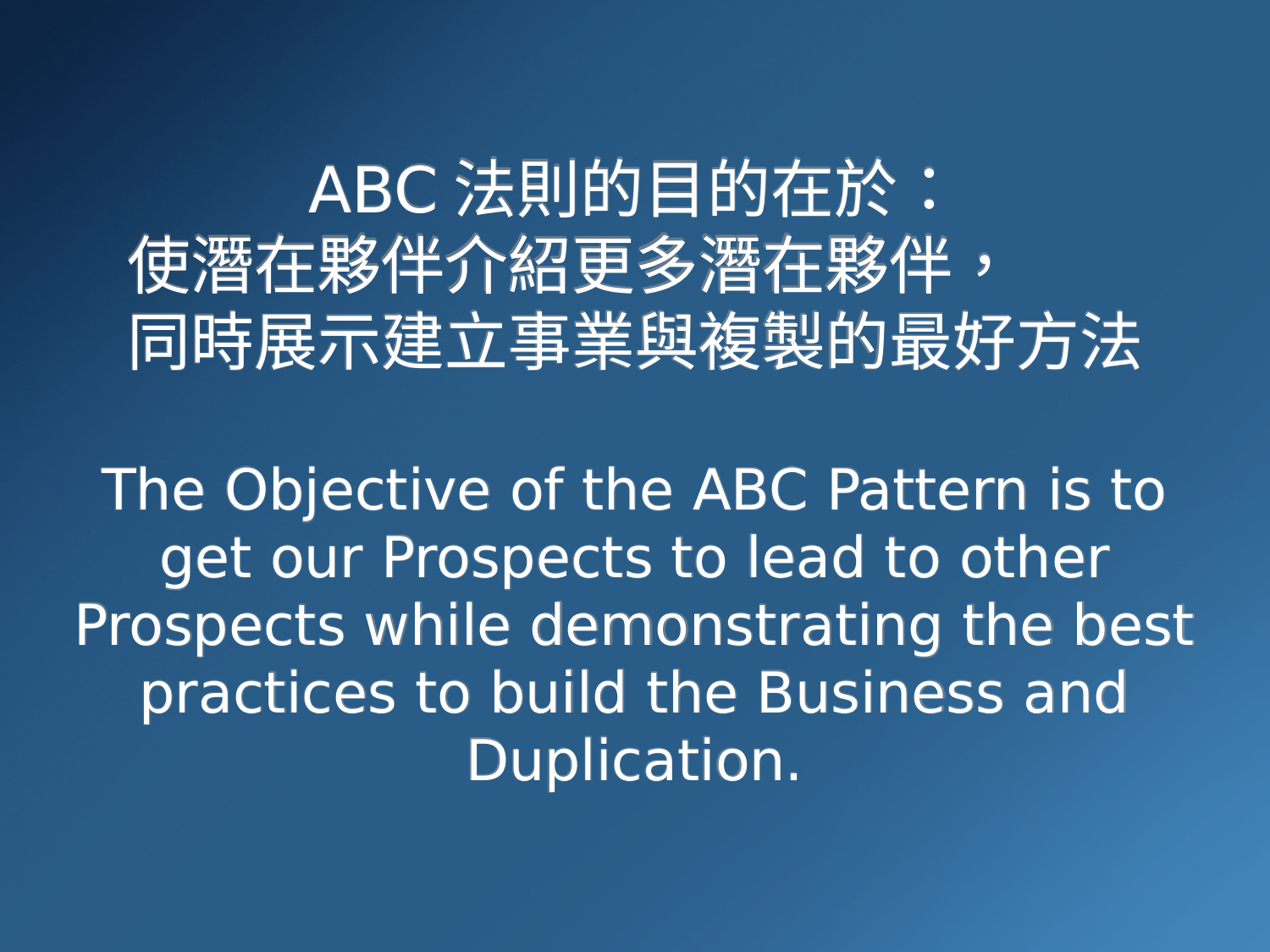

# ABC法則的目的在於： 使潛在夥伴介紹更多潛在夥伴，　　 同時展示建立事業與複製的最好方法 The Objective of the ABC Pattern is to get our Prospects to lead to other Prospects while demonstrating the best practices to build the Business and Duplication.